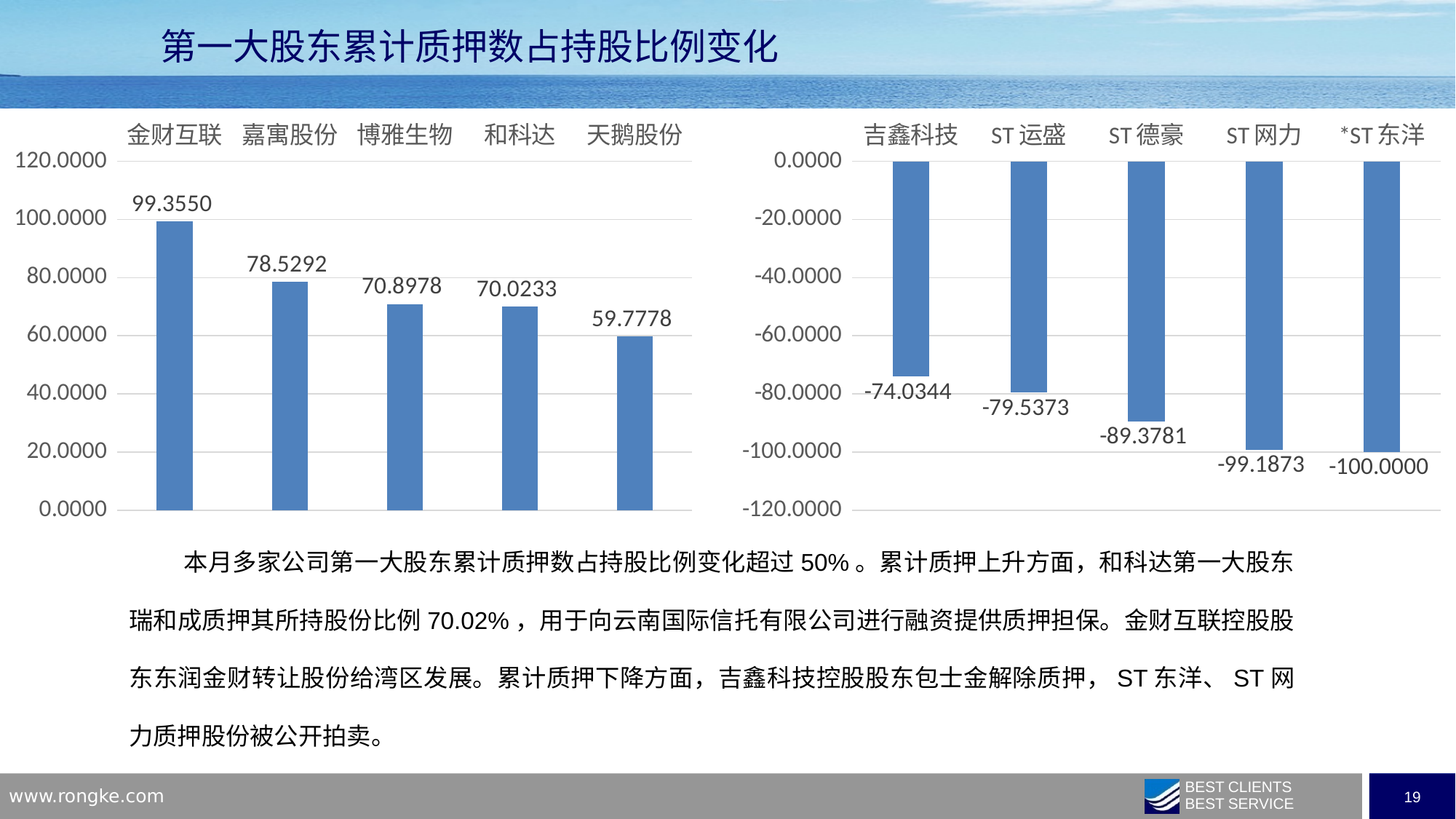

第一大股东累计质押数占持股比例变化

### Chart

| Category |  |
|---|---|
| 金财互联 | 99.355 |
| 嘉寓股份 | 78.52919999999999 |
| 博雅生物 | 70.8978 |
| 和科达 | 70.0233 |
| 天鹅股份 | 59.7778 |

### Chart

| Category |  |
|---|---|
| 吉鑫科技 | -74.0344 |
| ST运盛 | -79.5373 |
| ST德豪 | -89.3781 |
| ST网力 | -99.1873 |
| *ST东洋 | -100.0 |
本月多家公司第一大股东累计质押数占持股比例变化超过50%。累计质押上升方面，和科达第一大股东瑞和成质押其所持股份比例70.02%，用于向云南国际信托有限公司进行融资提供质押担保。金财互联控股股东东润金财转让股份给湾区发展。累计质押下降方面，吉鑫科技控股股东包士金解除质押，ST东洋、ST网力质押股份被公开拍卖。